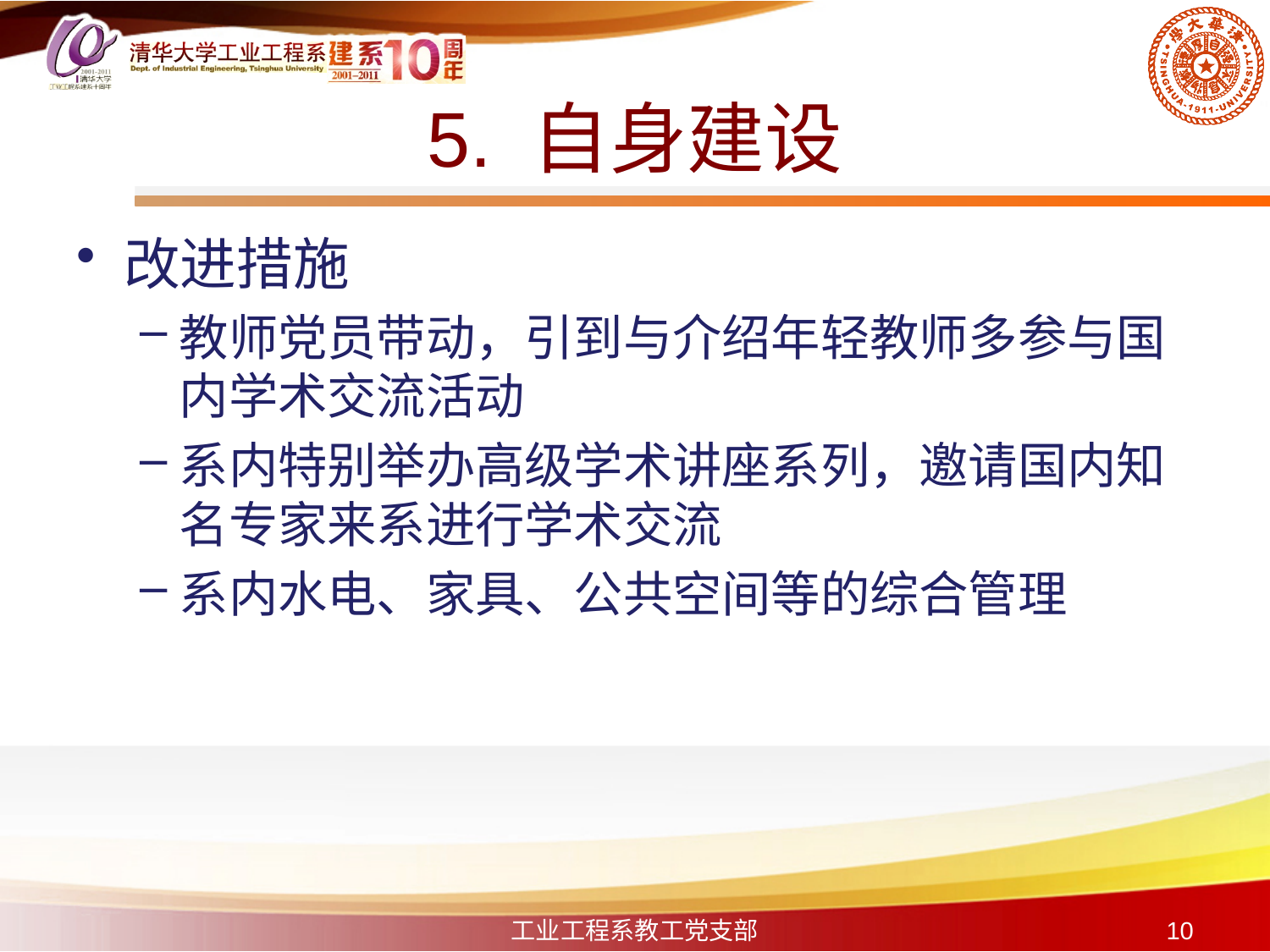

# 5. 自身建设
改进措施
教师党员带动，引到与介绍年轻教师多参与国内学术交流活动
系内特别举办高级学术讲座系列，邀请国内知名专家来系进行学术交流
系内水电、家具、公共空间等的综合管理

工业工程系教工党支部
10